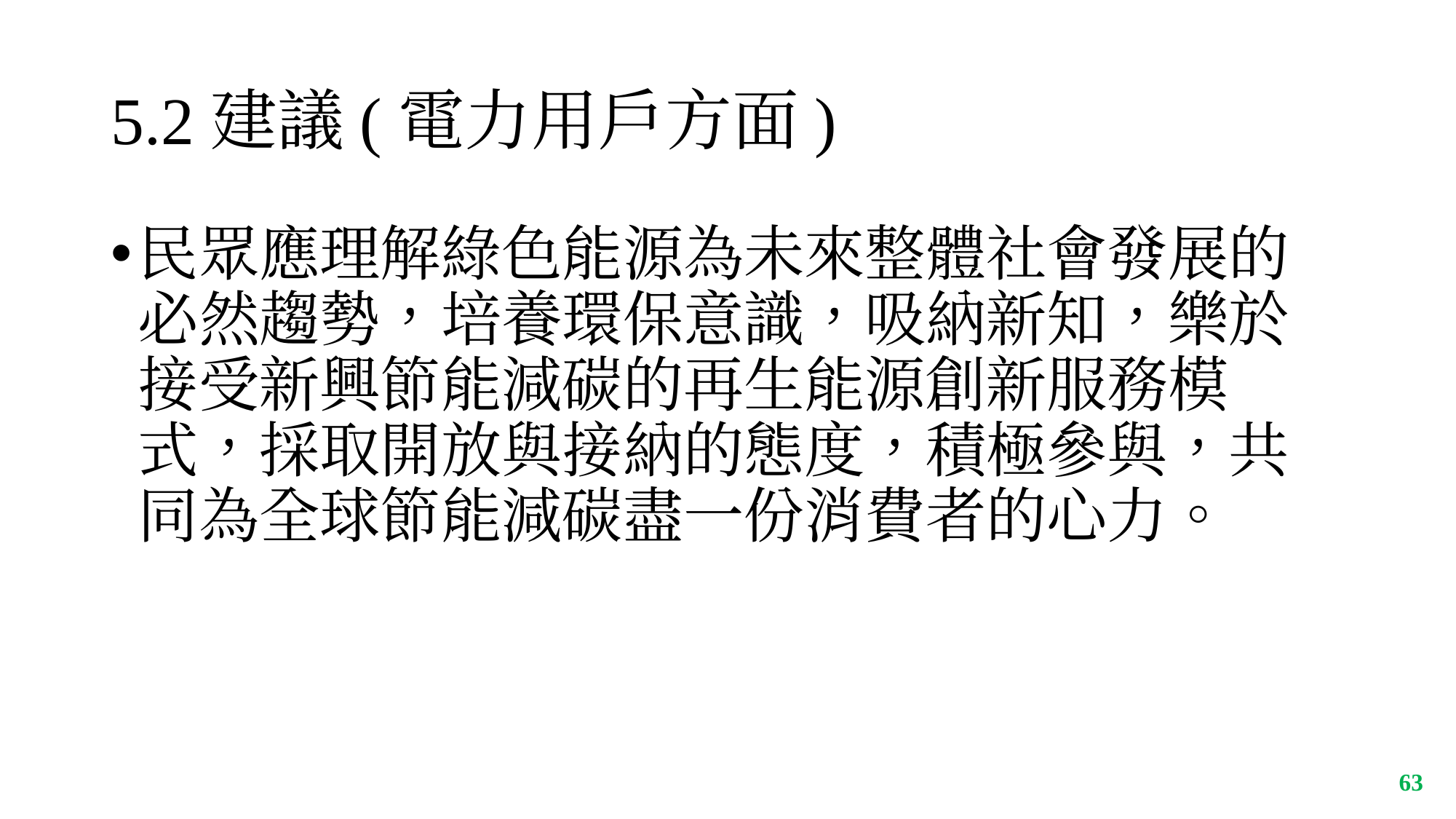

# 5.2建議(電力用戶方面)
民眾應理解綠色能源為未來整體社會發展的必然趨勢，培養環保意識，吸納新知，樂於接受新興節能減碳的再生能源創新服務模式，採取開放與接納的態度，積極參與，共同為全球節能減碳盡一份消費者的心力。
63